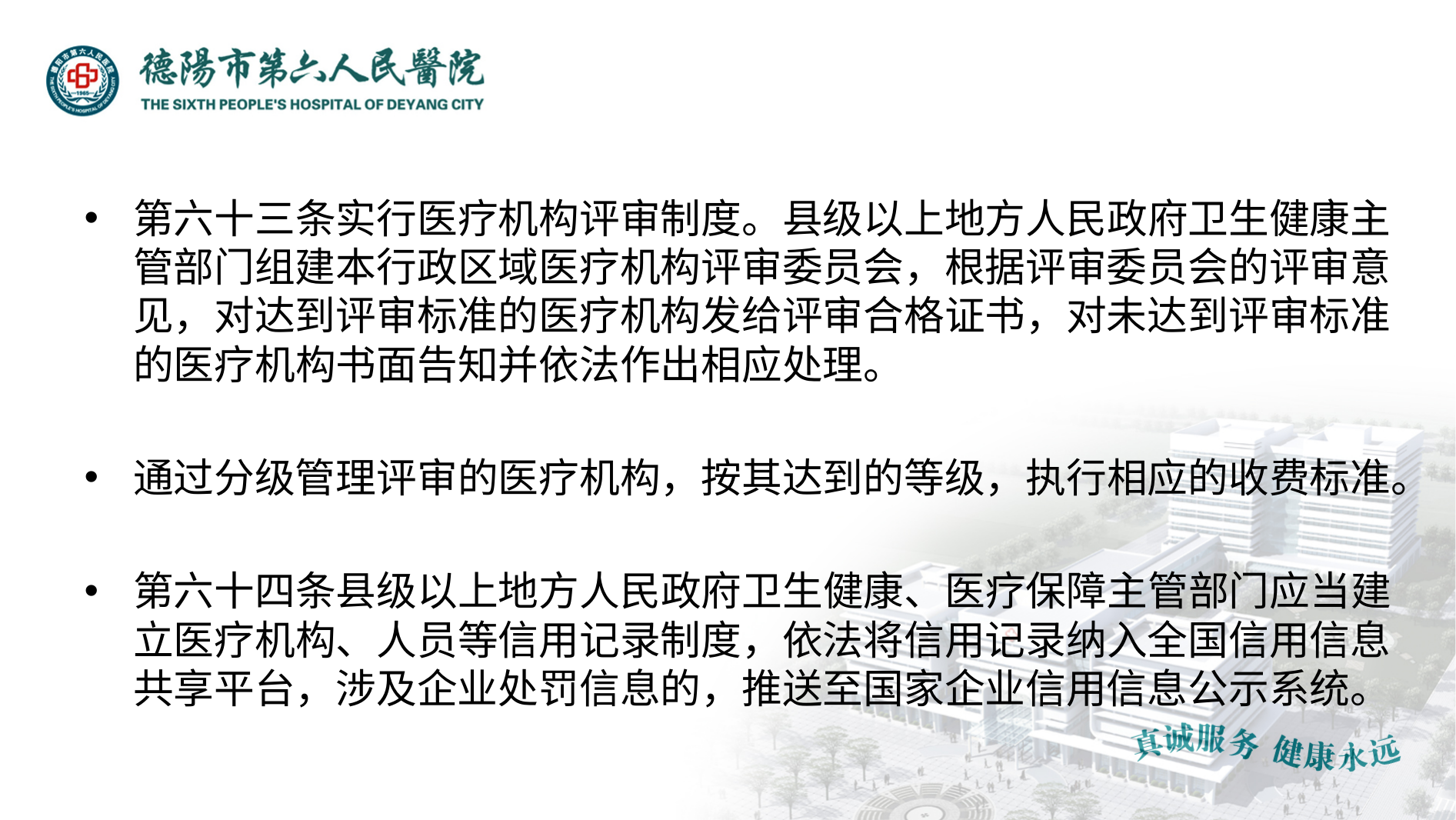

#
第六十三条实行医疗机构评审制度。县级以上地方人民政府卫生健康主管部门组建本行政区域医疗机构评审委员会，根据评审委员会的评审意见，对达到评审标准的医疗机构发给评审合格证书，对未达到评审标准的医疗机构书面告知并依法作出相应处理。

通过分级管理评审的医疗机构，按其达到的等级，执行相应的收费标准。

第六十四条县级以上地方人民政府卫生健康、医疗保障主管部门应当建立医疗机构、人员等信用记录制度，依法将信用记录纳入全国信用信息共享平台，涉及企业处罚信息的，推送至国家企业信用信息公示系统。